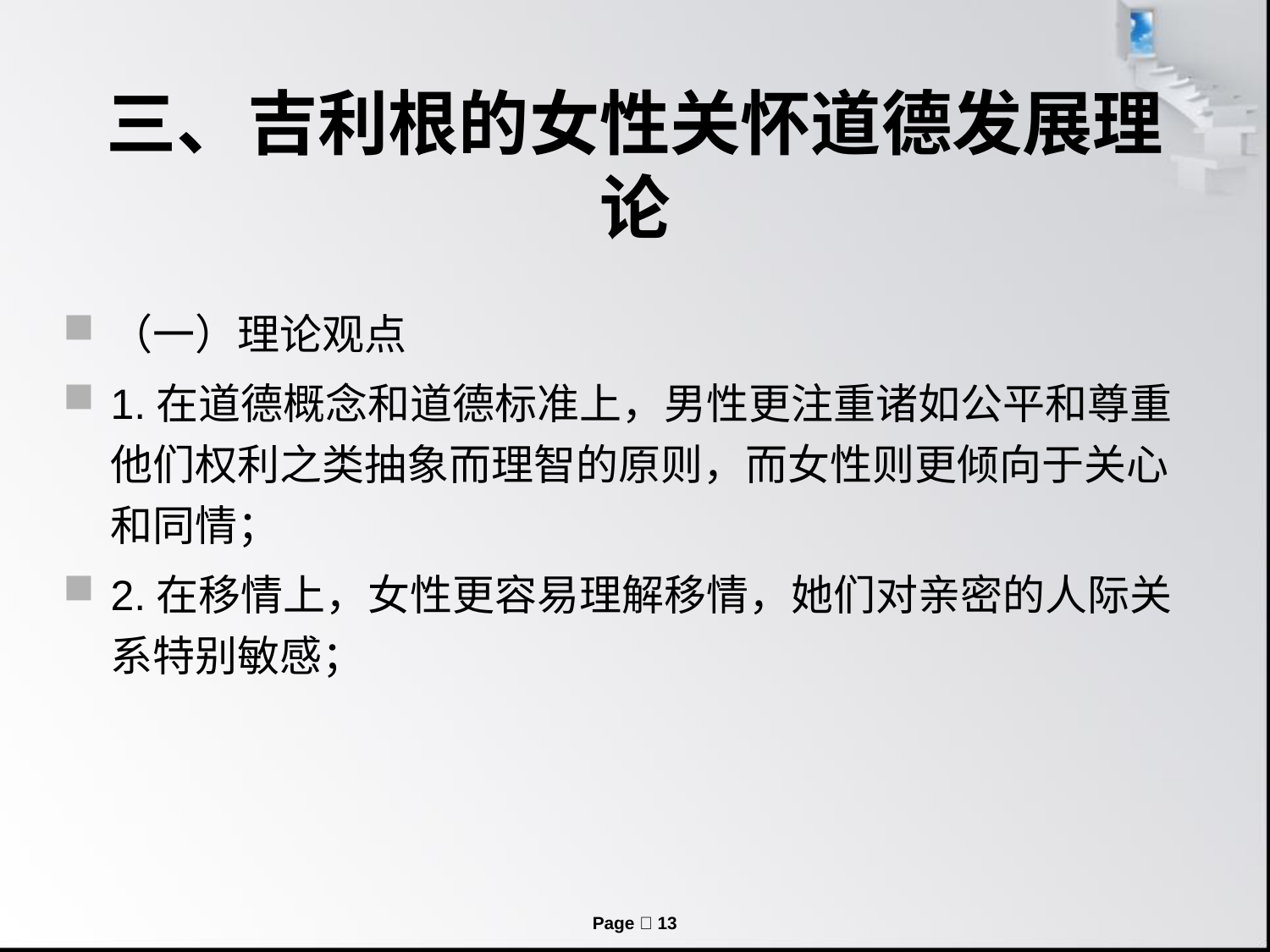

# 三、吉利根的女性关怀道德发展理论
（一）理论观点
1.在道德概念和道德标准上，男性更注重诸如公平和尊重他们权利之类抽象而理智的原则，而女性则更倾向于关心和同情；
2.在移情上，女性更容易理解移情，她们对亲密的人际关系特别敏感；